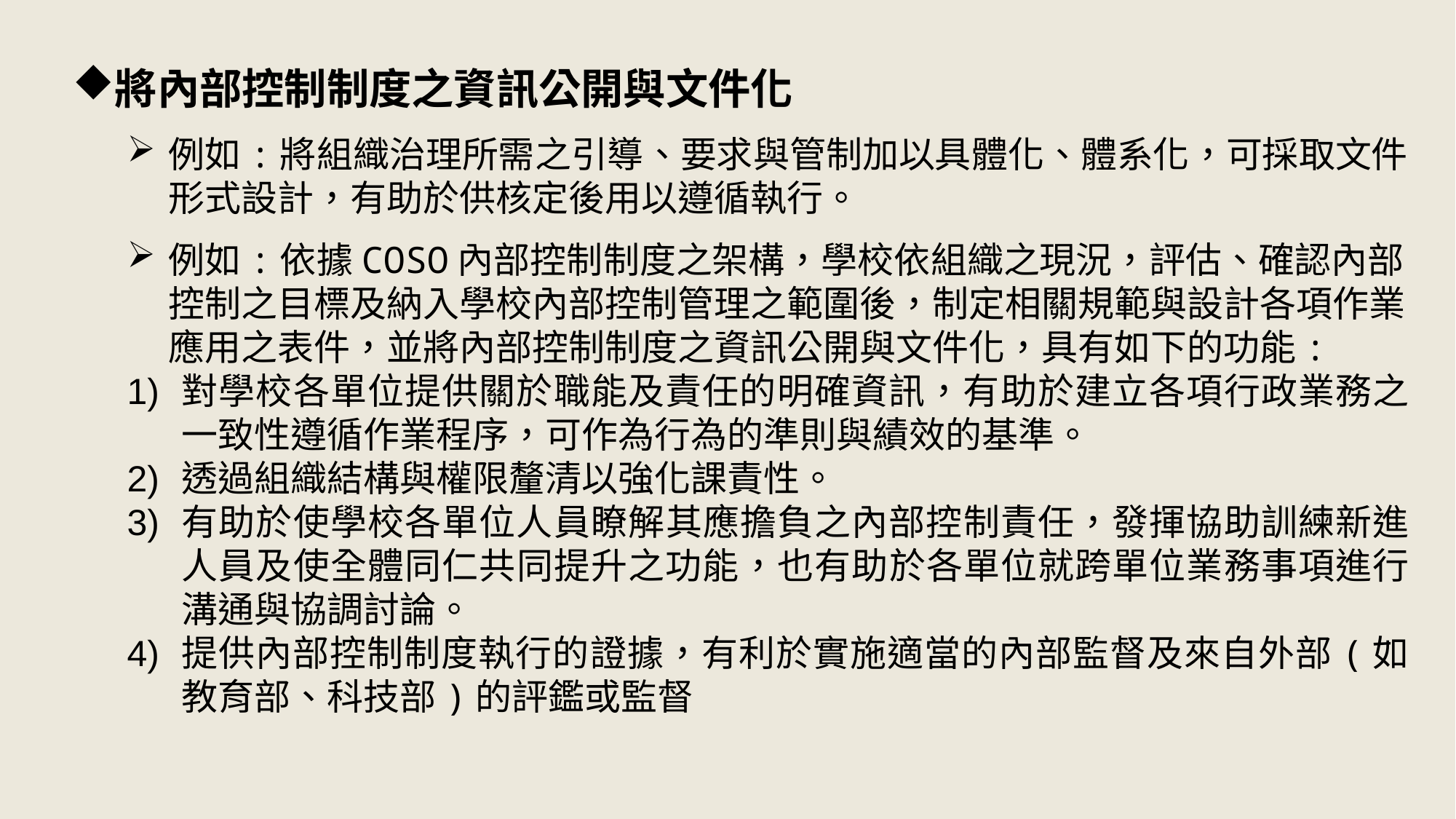

將內部控制制度之資訊公開與文件化
例如:將組織治理所需之引導、要求與管制加以具體化、體系化，可採取文件形式設計，有助於供核定後用以遵循執行。
例如:依據COSO內部控制制度之架構，學校依組織之現況，評估、確認內部控制之目標及納入學校內部控制管理之範圍後，制定相關規範與設計各項作業應用之表件，並將內部控制制度之資訊公開與文件化，具有如下的功能:
對學校各單位提供關於職能及責任的明確資訊，有助於建立各項行政業務之一致性遵循作業程序，可作為行為的準則與績效的基準。
透過組織結構與權限釐清以強化課責性。
有助於使學校各單位人員瞭解其應擔負之內部控制責任，發揮協助訓練新進人員及使全體同仁共同提升之功能，也有助於各單位就跨單位業務事項進行溝通與協調討論。
提供內部控制制度執行的證據，有利於實施適當的內部監督及來自外部(如教育部、科技部)的評鑑或監督